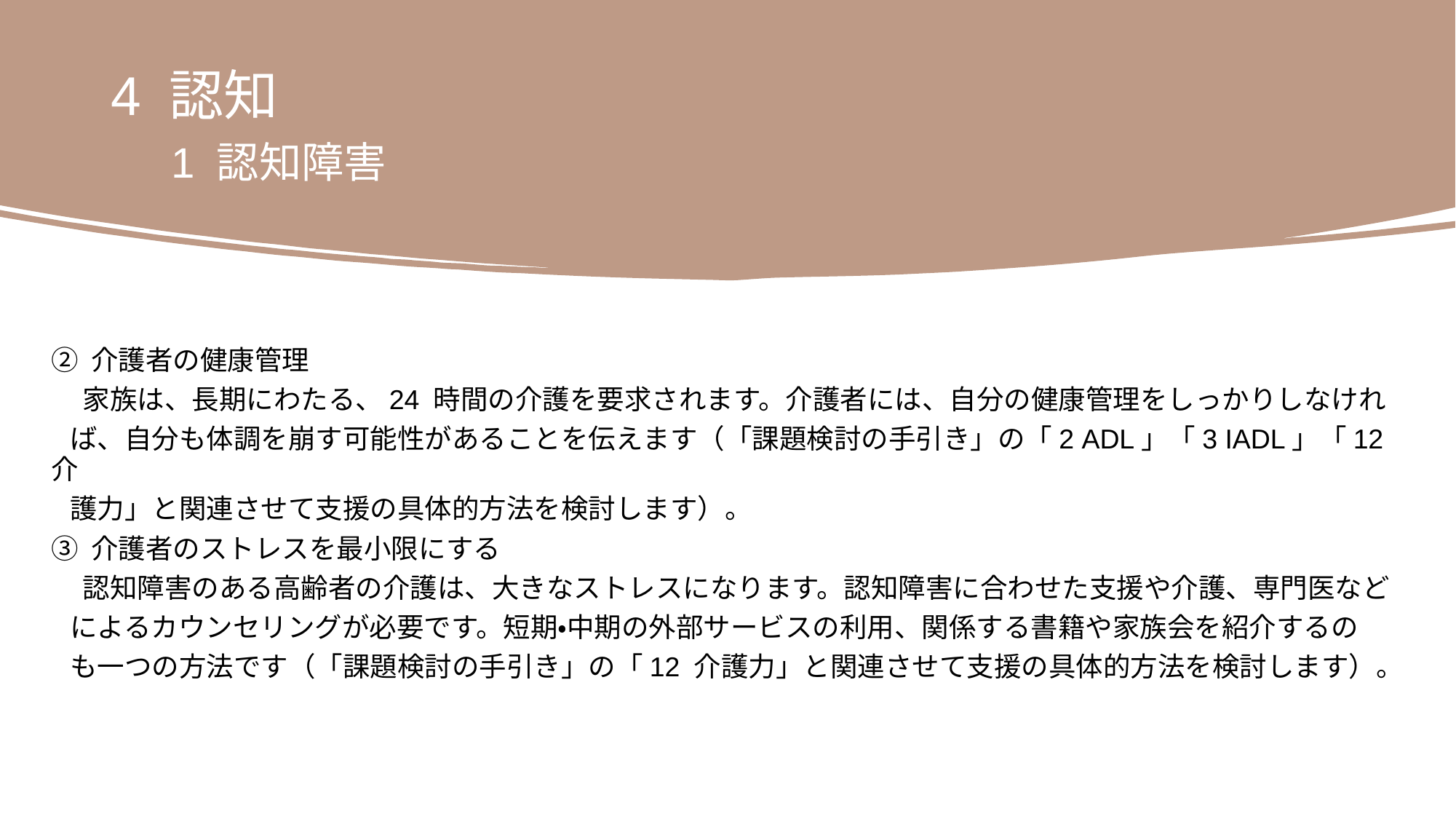

4 認知
　1 認知障害

② 介護者の健康管理
    家族は、長期にわたる、24 時間の介護を要求されます。介護者には、自分の健康管理をしっかりしなけれ
  ば、自分も体調を崩す可能性があることを伝えます（「課題検討の手引き」の「2 ADL」「3 IADL」「12 介
  護力」と関連させて支援の具体的方法を検討します）。
③ 介護者のストレスを最小限にする
    認知障害のある高齢者の介護は、大きなストレスになります。認知障害に合わせた支援や介護、専門医など
  によるカウンセリングが必要です。短期・中期の外部サービスの利用、関係する書籍や家族会を紹介するの
  も一つの方法です（「課題検討の手引き」の「12 介護力」と関連させて支援の具体的方法を検討します）。